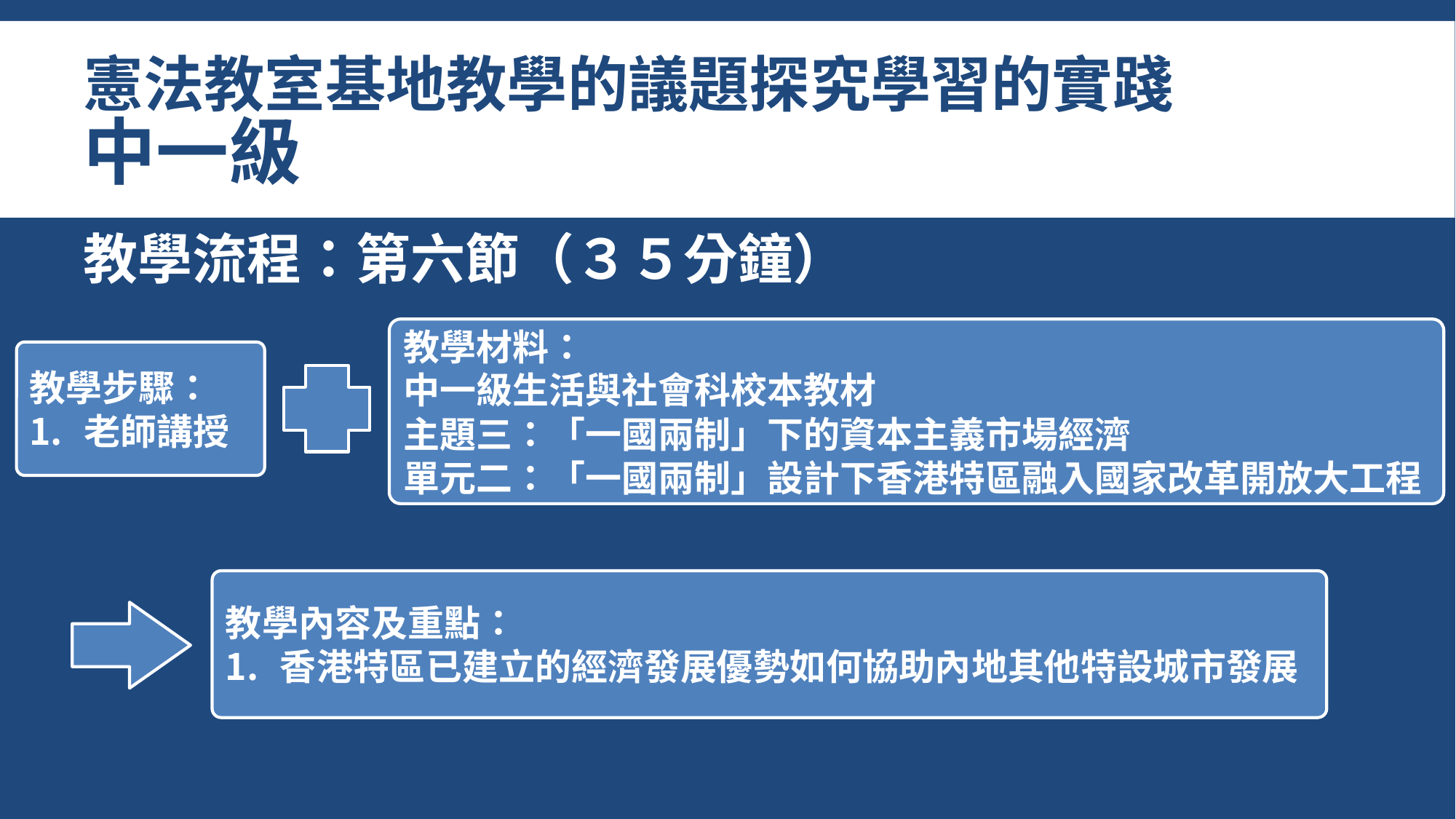

# 憲法教室基地教學的議題探究學習的實踐 中一級
教學流程：第六節（３５分鐘）
教學材料：
中一級生活與社會科校本教材
主題三：「一國兩制」下的資本主義市場經濟
單元二：「一國兩制」設計下香港特區融入國家改革開放大工程

教學步驟：
老師講授

教學內容及重點：
香港特區已建立的經濟發展優勢如何協助內地其他特設城市發展